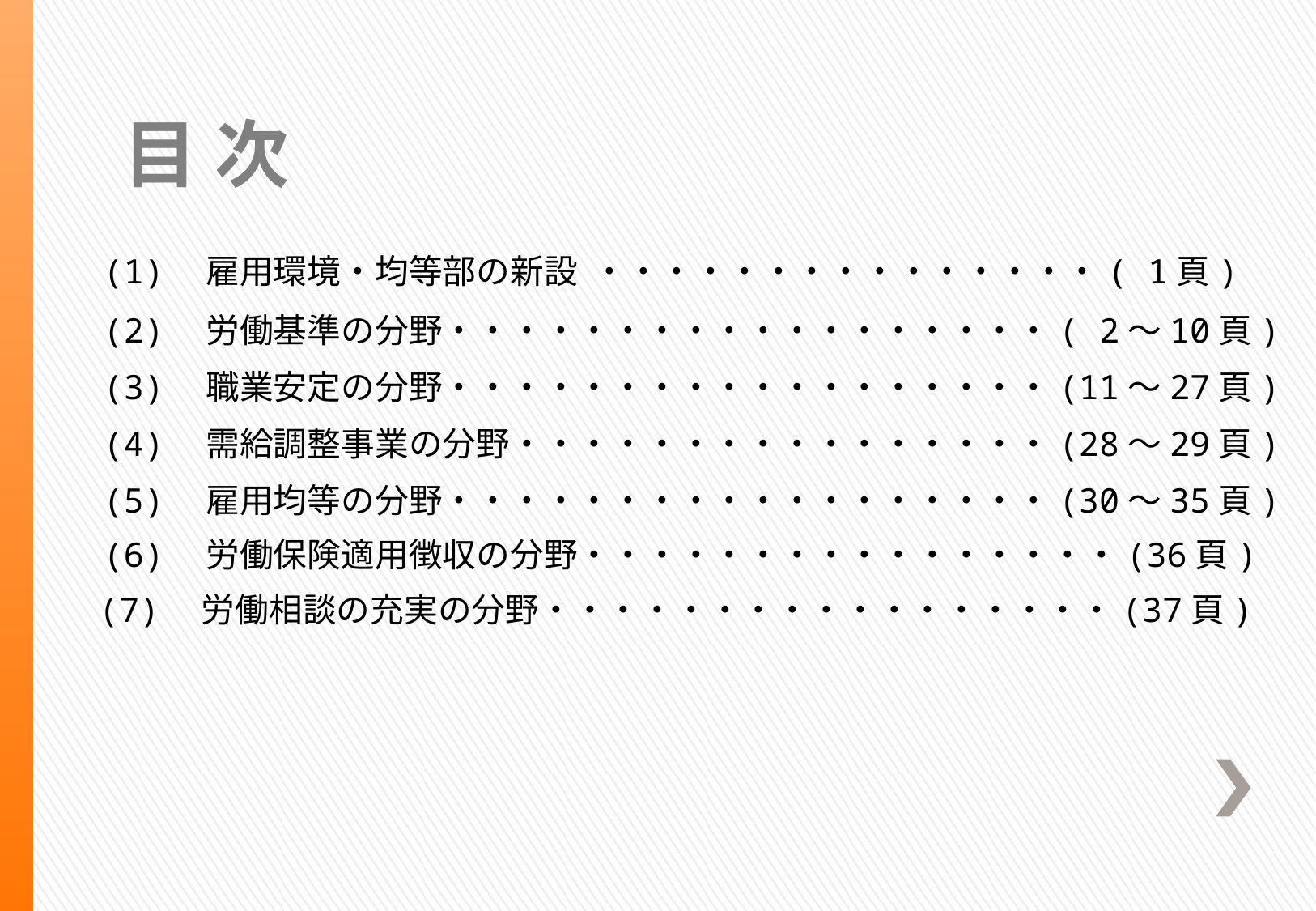

# 目 次

　　(1)　雇用環境・均等部の新設  ・・・・・・・・・・・・・・・( 1頁)

　　(2)　労働基準の分野・・・・・・・・・・・・・・・・・・( 2～10頁)

　　(3)　職業安定の分野・・・・・・・・・・・・・・・・・・(11～27頁)

　　(4)　需給調整事業の分野・・・・・・・・・・・・・・・・(28～29頁)

　　(5)　雇用均等の分野・・・・・・・・・・・・・・・・・・(30～35頁)

　　(6)　労働保険適用徴収の分野・・・・・・・・・・・・・・・・(36頁)

　　　　(7)　労働相談の充実の分野・・・・・・・・・・・・・・・・・(37頁)